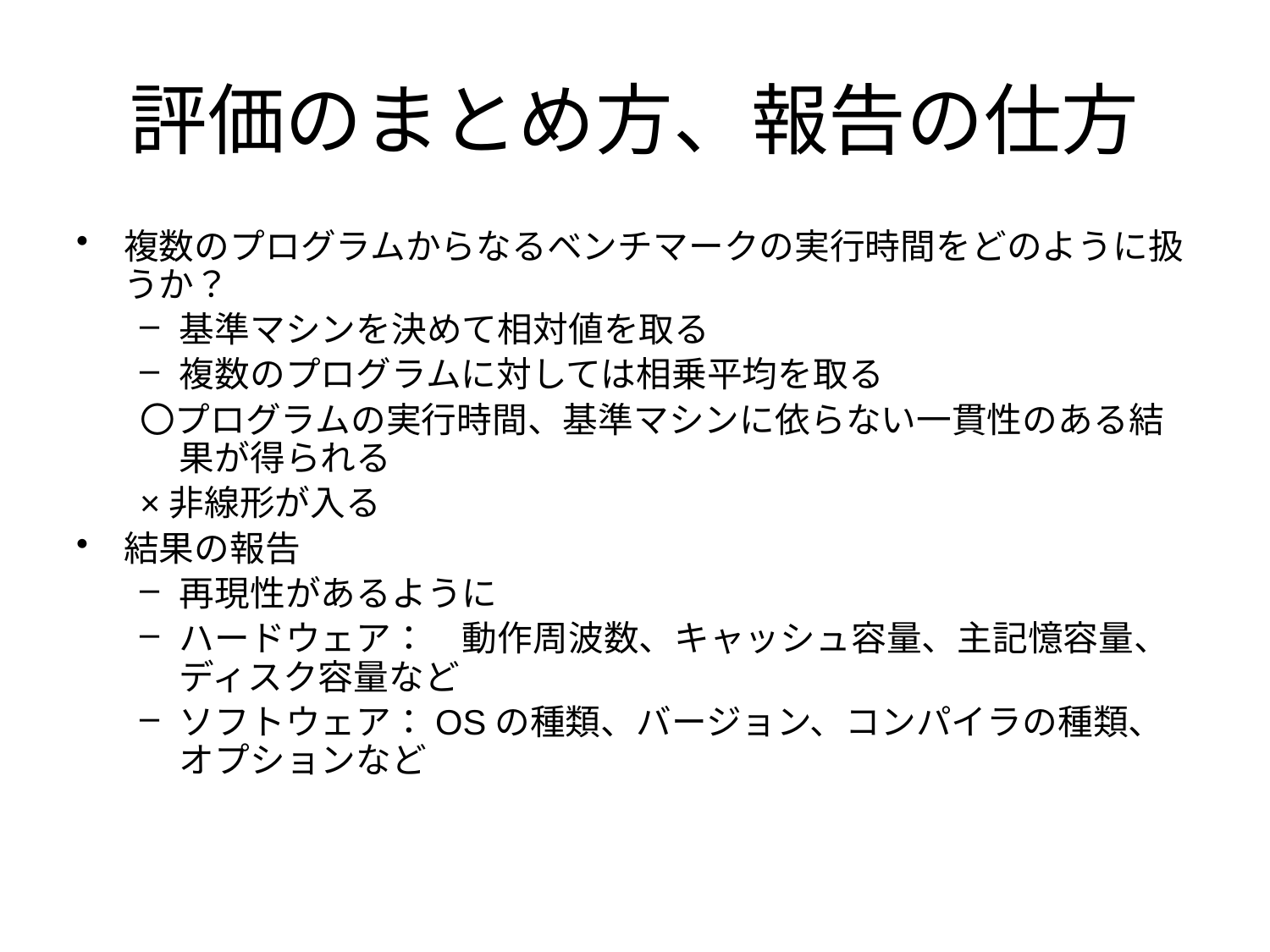

# 評価のまとめ方、報告の仕方
複数のプログラムからなるベンチマークの実行時間をどのように扱うか？
基準マシンを決めて相対値を取る
複数のプログラムに対しては相乗平均を取る
〇プログラムの実行時間、基準マシンに依らない一貫性のある結果が得られる
×非線形が入る
結果の報告
再現性があるように
ハードウェア：　動作周波数、キャッシュ容量、主記憶容量、ディスク容量など
ソフトウェア：OSの種類、バージョン、コンパイラの種類、オプションなど